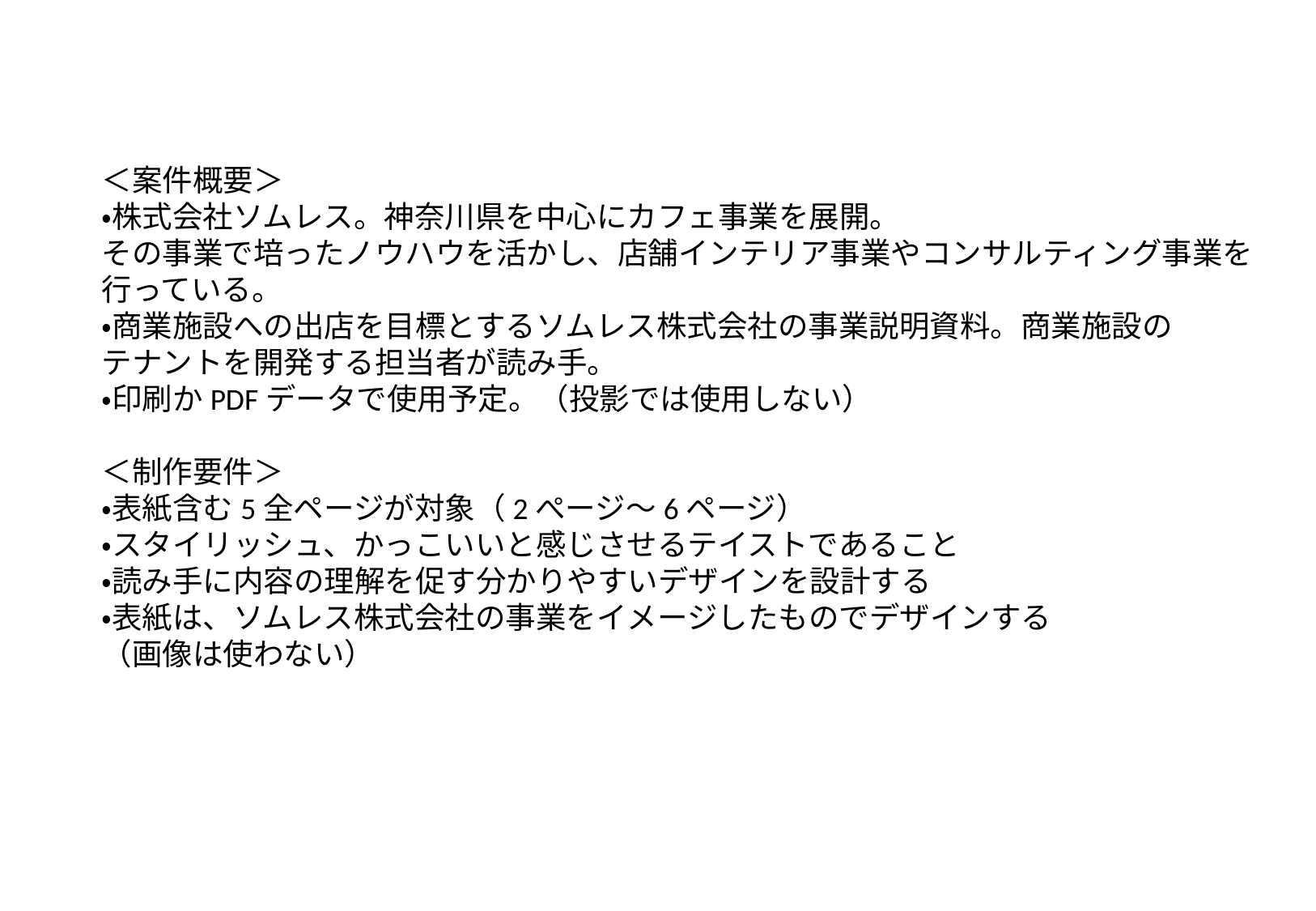

＜案件概要＞
・株式会社ソムレス。神奈川県を中心にカフェ事業を展開。
その事業で培ったノウハウを活かし、店舗インテリア事業やコンサルティング事業を行っている。
・商業施設への出店を目標とするソムレス株式会社の事業説明資料。商業施設の
テナントを開発する担当者が読み手。
・印刷かPDFデータで使用予定。（投影では使用しない）

＜制作要件＞
・表紙含む5全ページが対象（2ぺージ～6ページ）
・スタイリッシュ、かっこいいと感じさせるテイストであること
・読み手に内容の理解を促す分かりやすいデザインを設計する
・表紙は、ソムレス株式会社の事業をイメージしたものでデザインする
（画像は使わない）